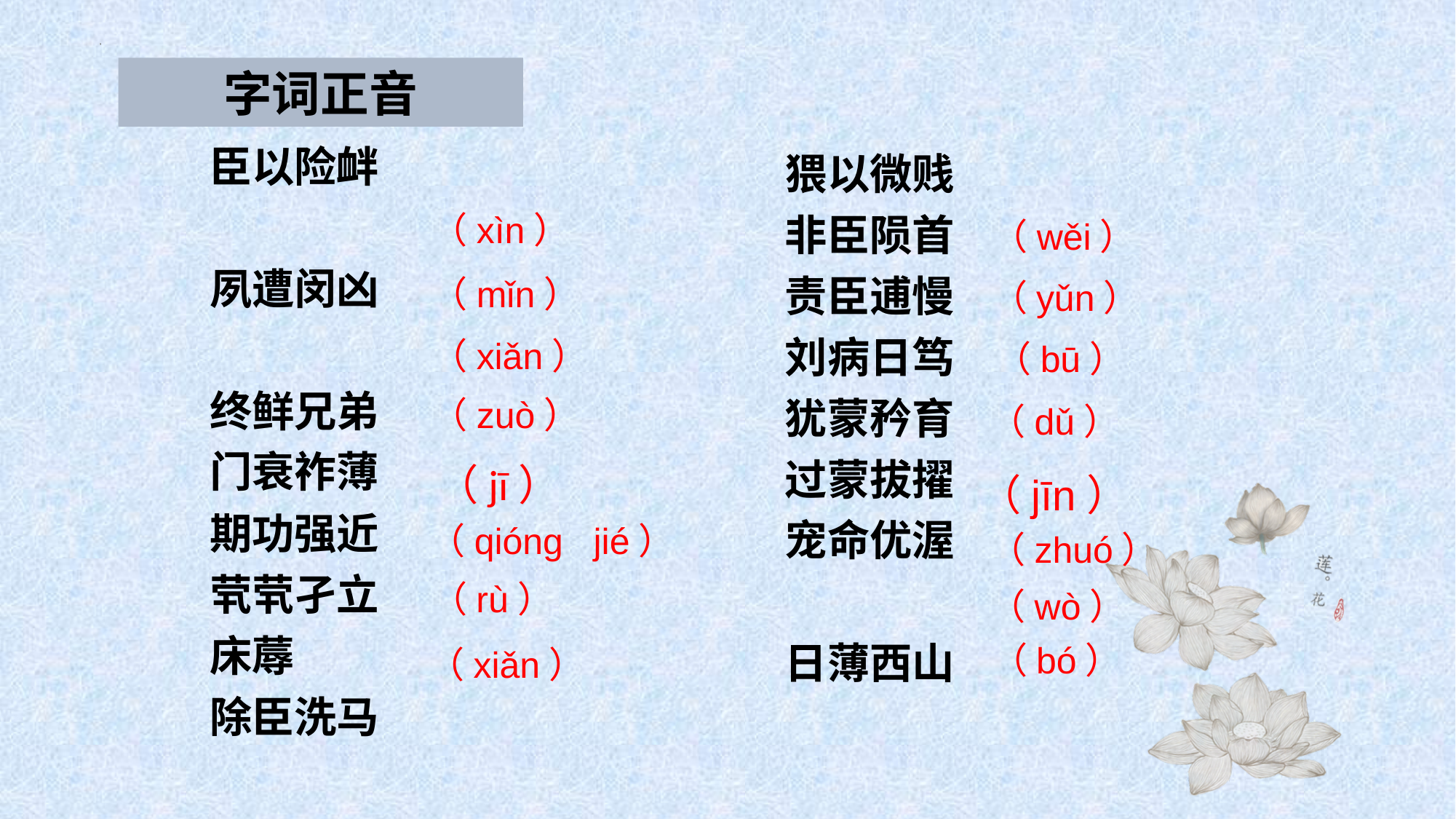

字词正音
臣以险衅
夙遭闵凶
终鲜兄弟
门衰祚薄
期功强近
茕茕孑立
床蓐
除臣洗马
猥以微贱
非臣陨首
责臣逋慢
刘病日笃
犹蒙矜育
过蒙拔擢
宠命优渥
日薄西山
（xìn）
（wěi）
（mǐn）
（yǔn）
（xiǎn）
（bū）
（zuò）
（dǔ）
（jī）
（jīn）
（qióng   jié）
（zhuó）
（rù）
（wò）
（bó）
（xiǎn）